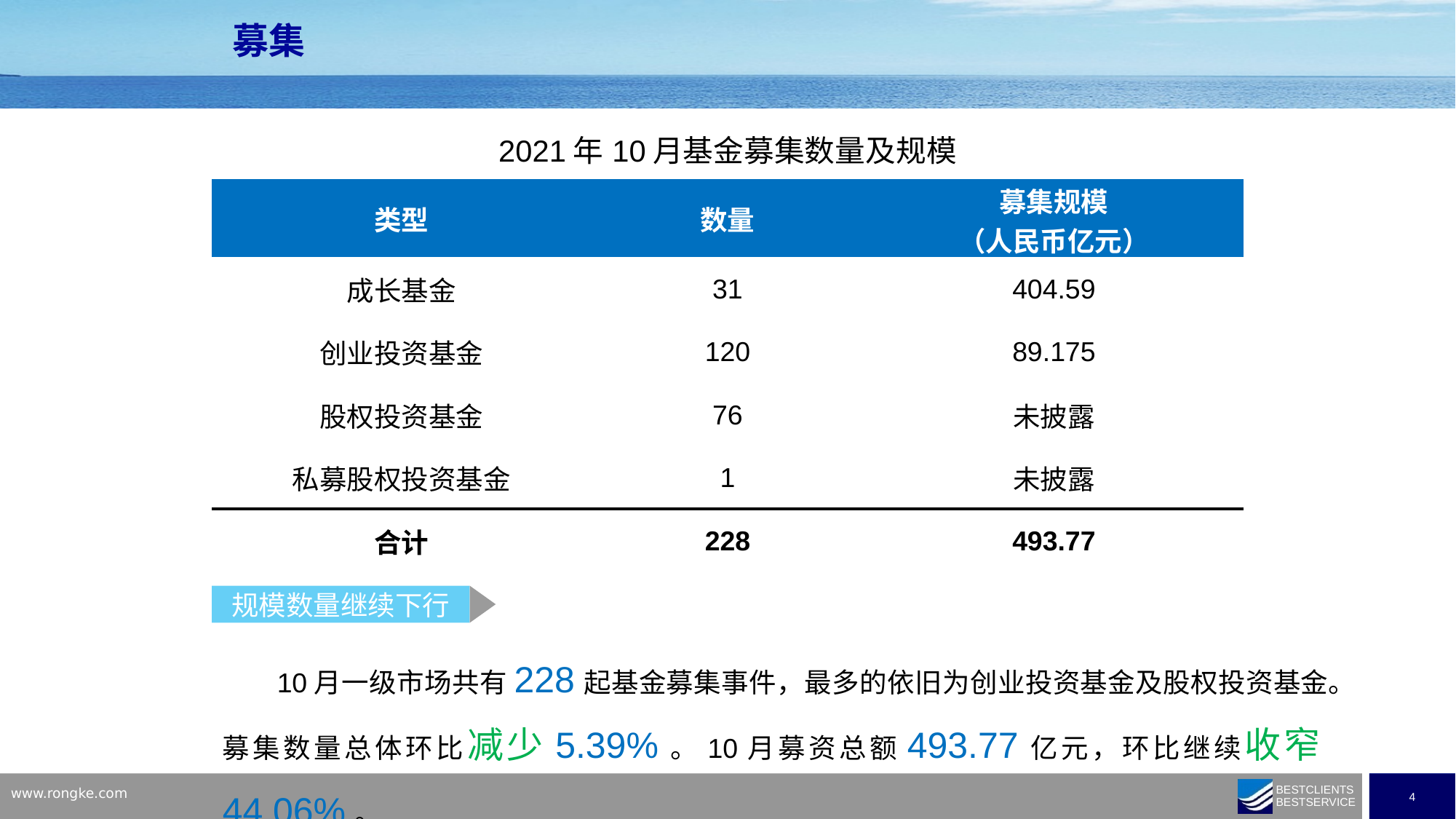

募集
| 2021年10月基金募集数量及规模 |  |  |
| --- | --- | --- |
| 类型 | 数量 | 募集规模 （人民币亿元） |
| 成长基金 | 31 | 404.59 |
| 创业投资基金 | 120 | 89.175 |
| 股权投资基金 | 76 | 未披露 |
| 私募股权投资基金 | 1 | 未披露 |
| 合计 | 228 | 493.77 |
规模数量继续下行

10月一级市场共有228起基金募集事件，最多的依旧为创业投资基金及股权投资基金。募集数量总体环比减少5.39%。10月募资总额493.77亿元，环比继续收窄44.06%。